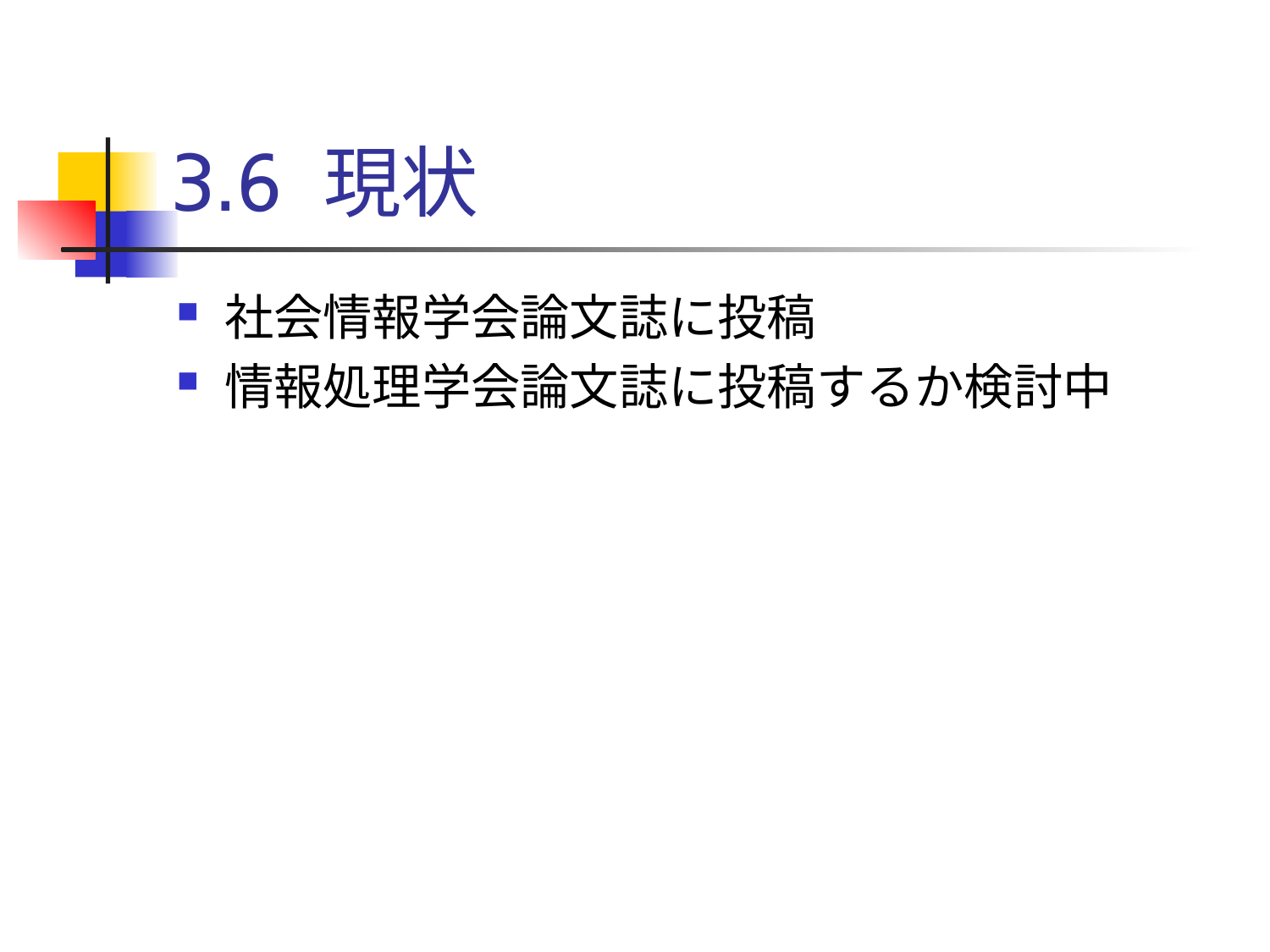

# 3.6 現状
社会情報学会論文誌に投稿
情報処理学会論文誌に投稿するか検討中